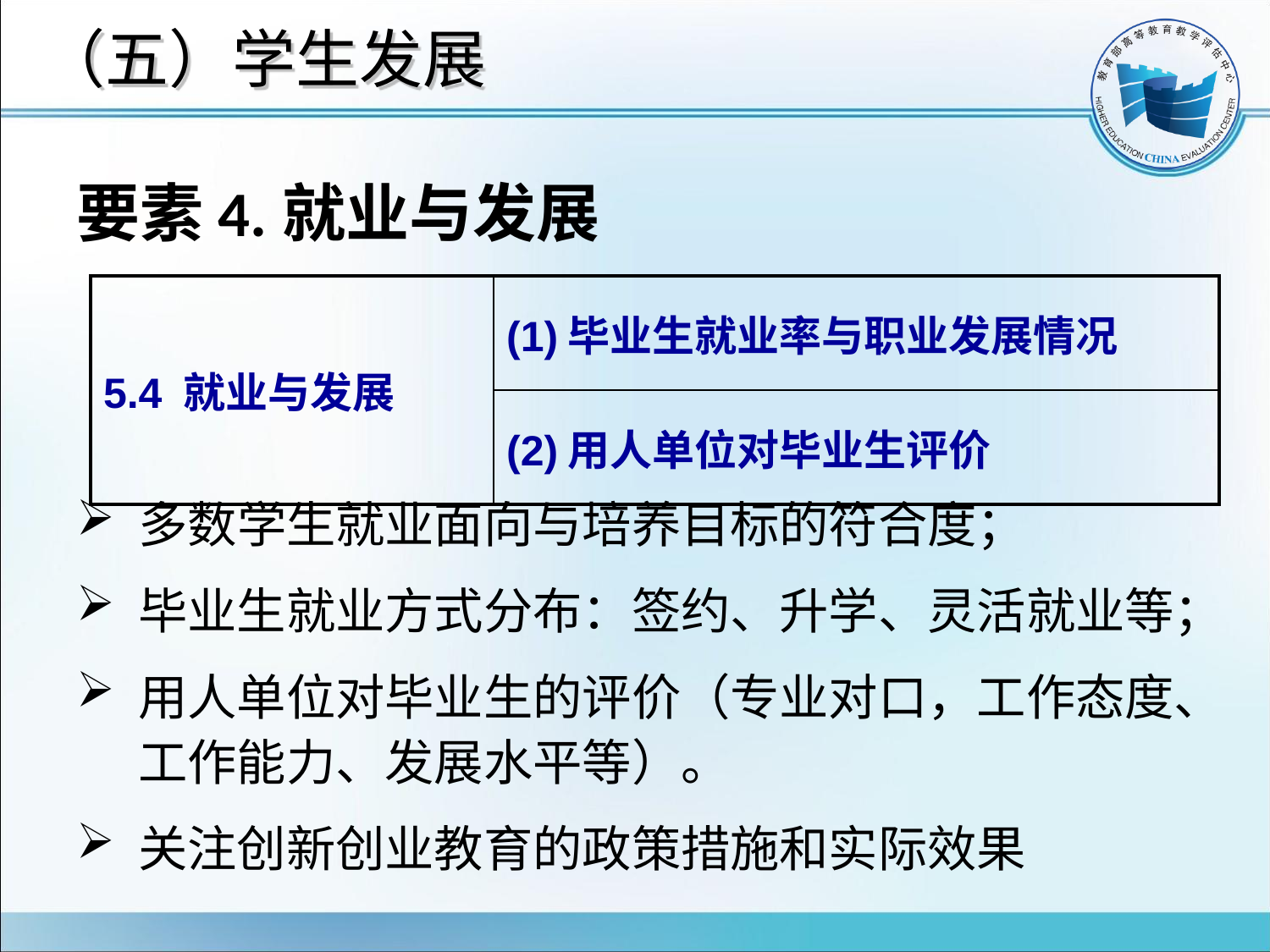

# （五）学生发展
要素4.就业与发展

多数学生就业面向与培养目标的符合度；
毕业生就业方式分布：签约、升学、灵活就业等；
用人单位对毕业生的评价（专业对口，工作态度、工作能力、发展水平等）。
关注创新创业教育的政策措施和实际效果
| 5.4 就业与发展 | (1)毕业生就业率与职业发展情况 |
| --- | --- |
|  | (2)用人单位对毕业生评价 |
49